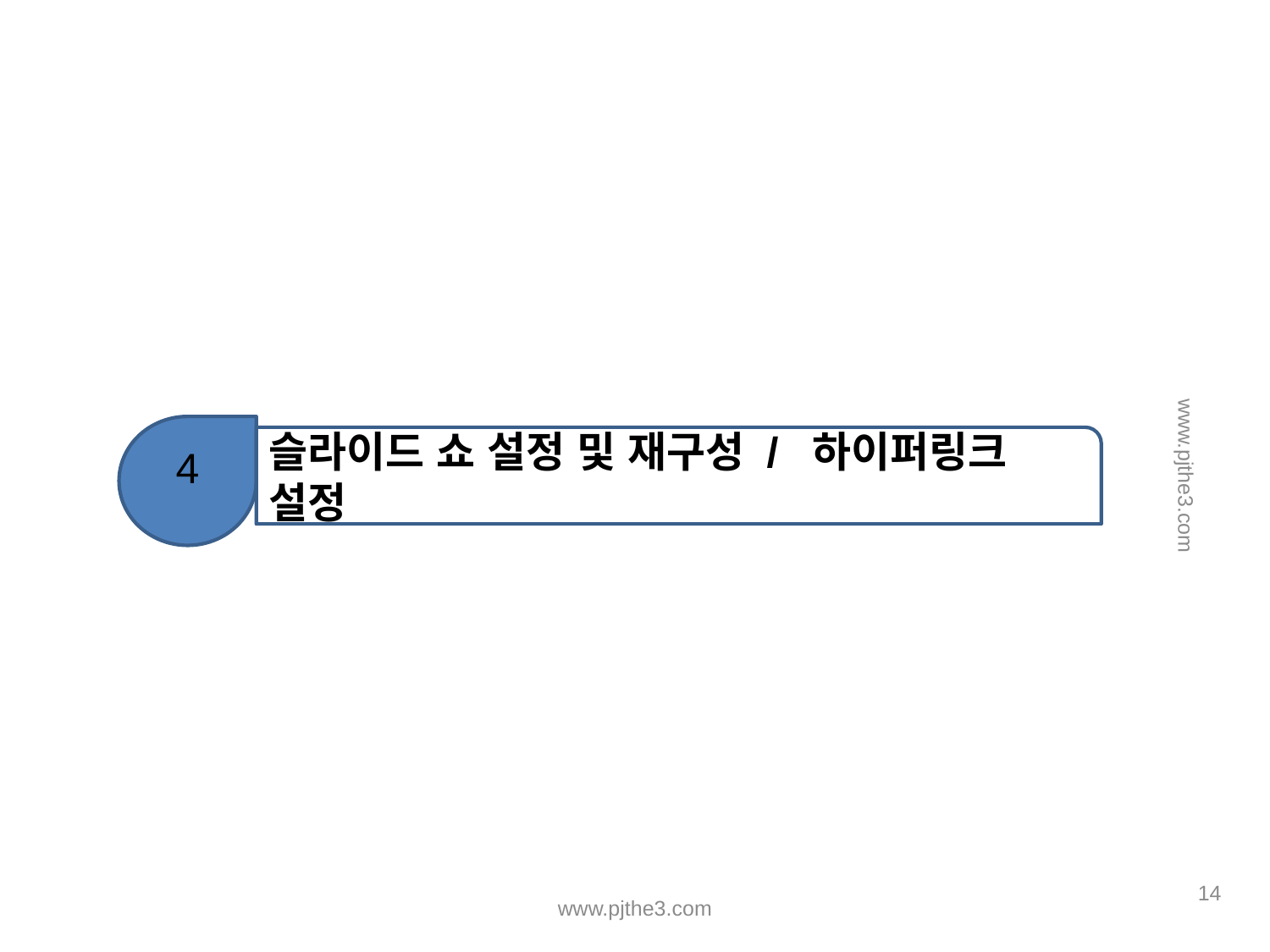

4
슬라이드 쇼 설정 및 재구성 /  하이퍼링크  설정
www.pjthe3.com
14
www.pjthe3.com